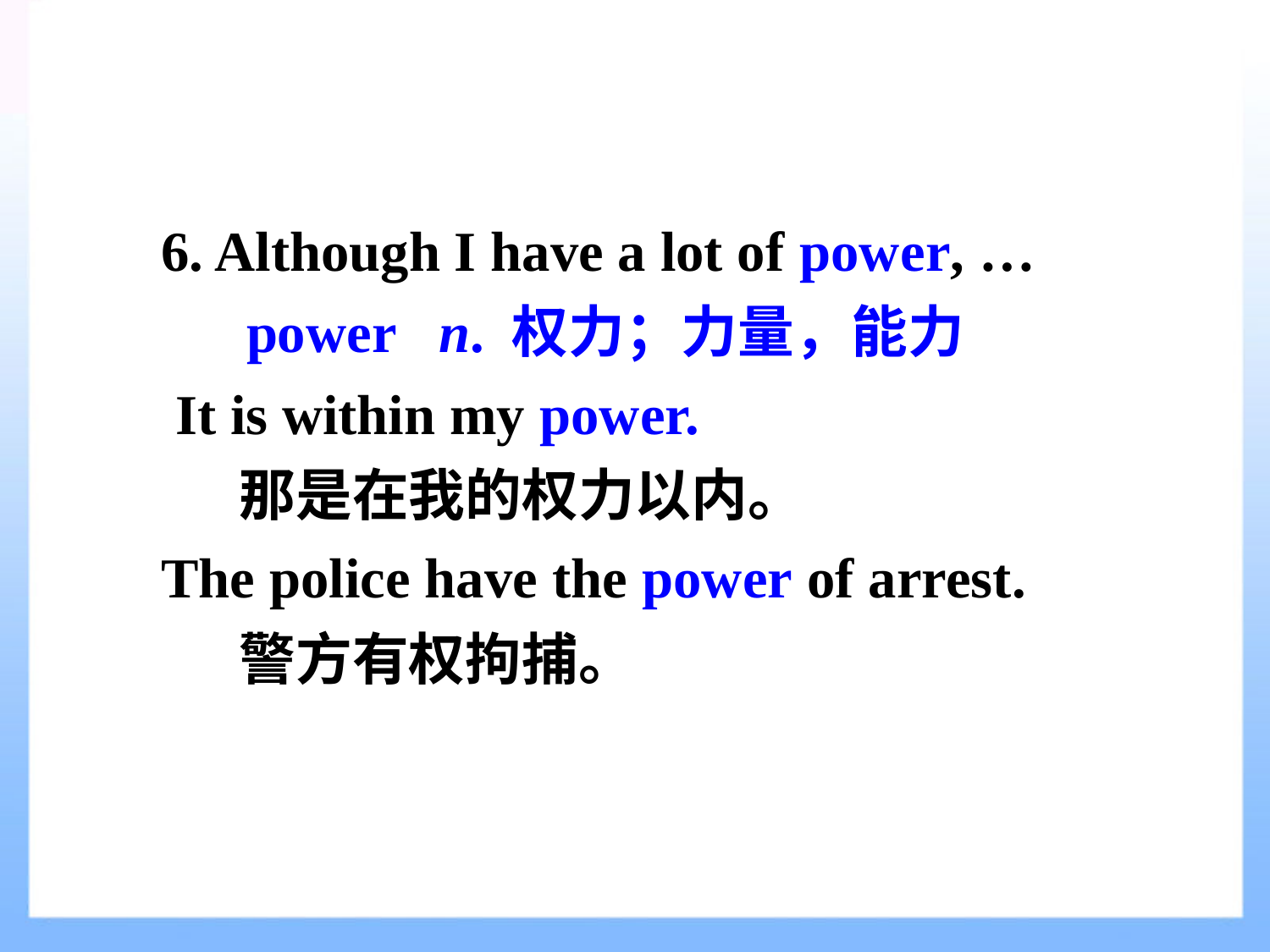

6. Although I have a lot of power, …
      power   n. 权力；力量，能力
 It is within my power.
     那是在我的权力以内。
The police have the power of arrest.
     警方有权拘捕。